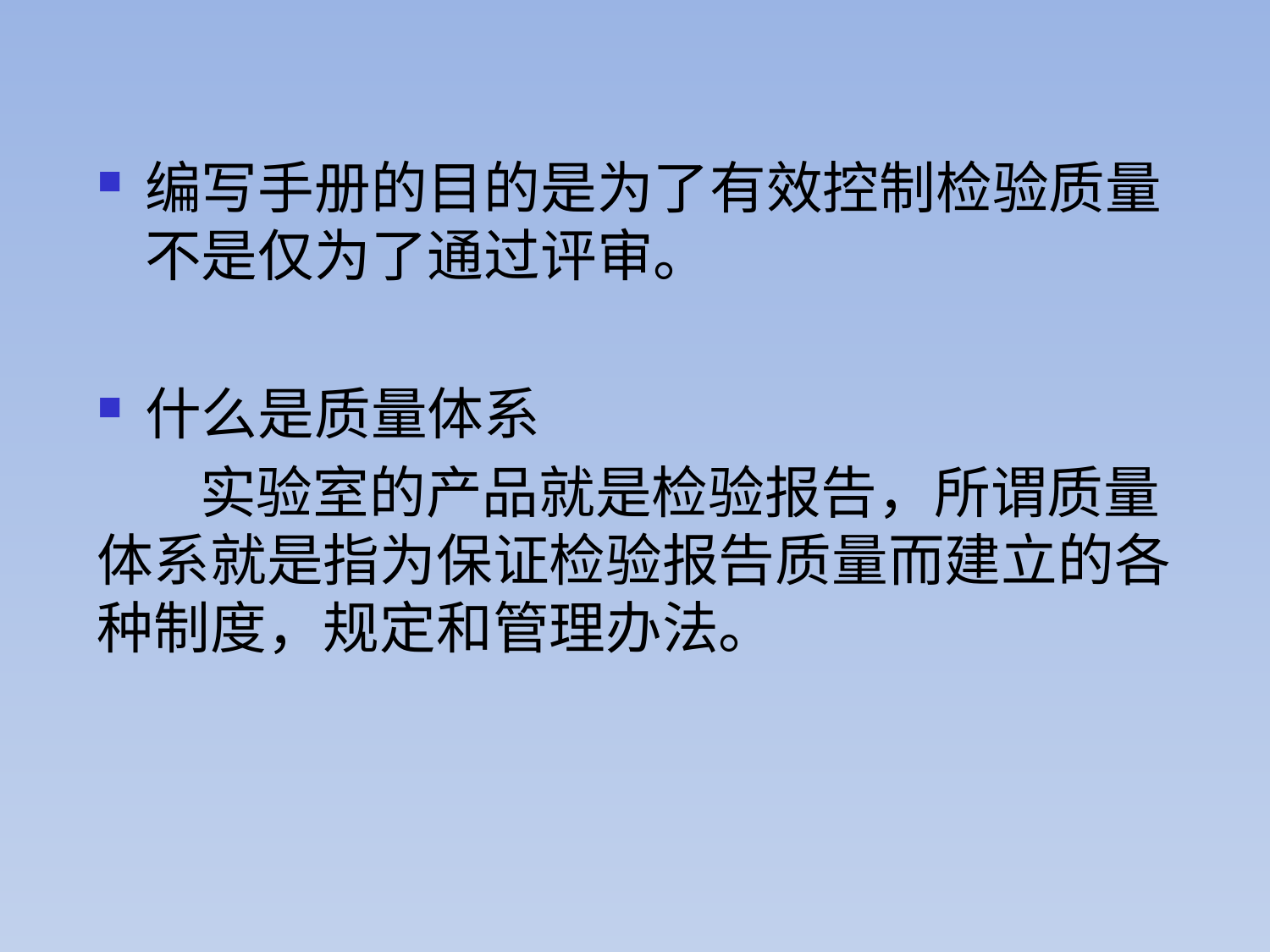

编写手册的目的是为了有效控制检验质量不是仅为了通过评审。

什么是质量体系
       实验室的产品就是检验报告，所谓质量体系就是指为保证检验报告质量而建立的各种制度，规定和管理办法。